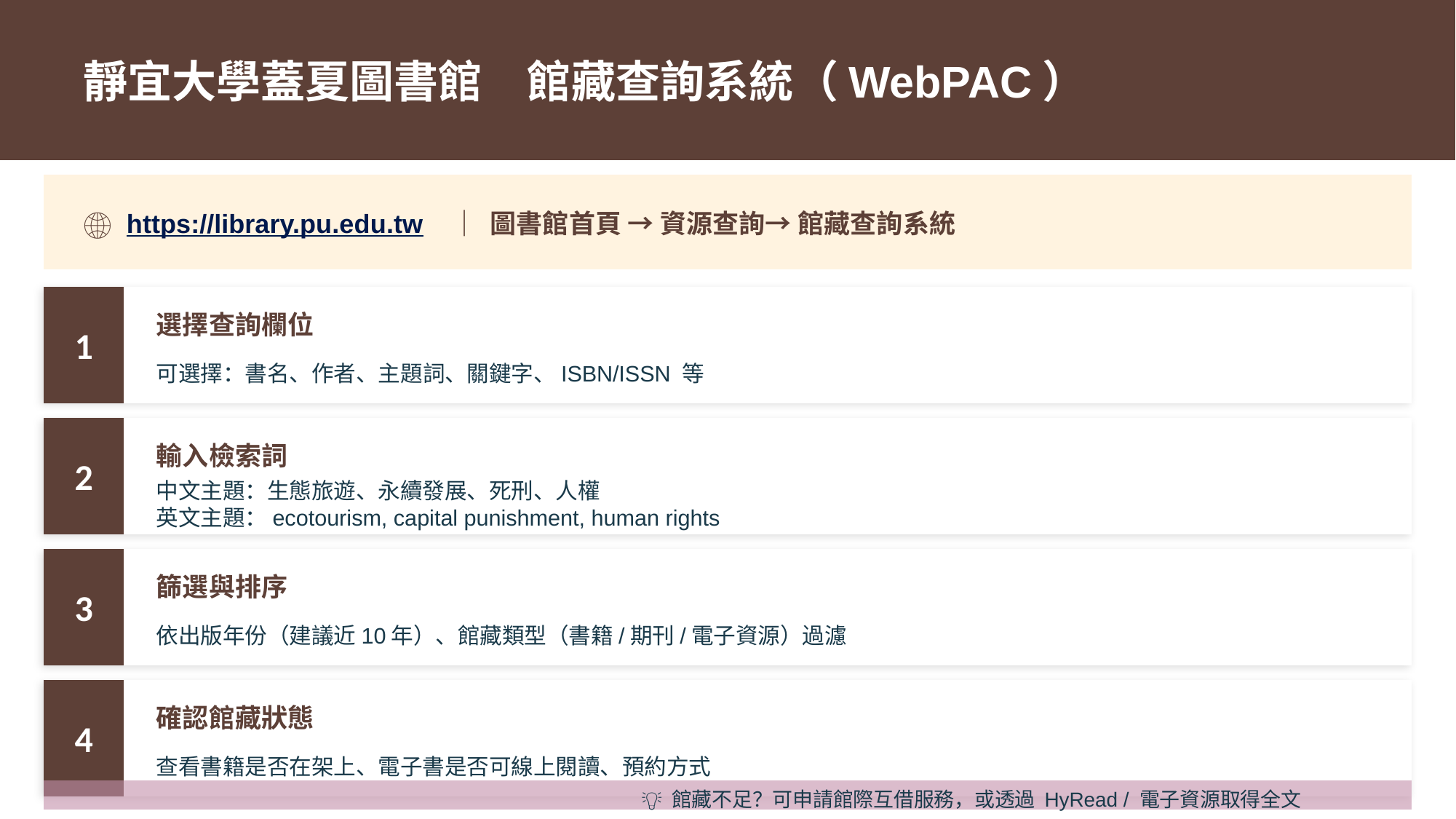

靜宜大學蓋夏圖書館　館藏查詢系統（WebPAC）

🌐  https://library.pu.edu.tw   ｜  圖書館首頁 → 資源查詢→ 館藏查詢系統

1
選擇查詢欄位
可選擇：書名、作者、主題詞、關鍵字、ISBN/ISSN 等

2
輸入檢索詞
中文主題：生態旅遊、永續發展、死刑、人權
英文主題：ecotourism, capital punishment, human rights

3
篩選與排序
依出版年份（建議近10年）、館藏類型（書籍/期刊/電子資源）過濾

4
確認館藏狀態
查看書籍是否在架上、電子書是否可線上閱讀、預約方式

💡 館藏不足？可申請館際互借服務，或透過 HyRead / 電子資源取得全文